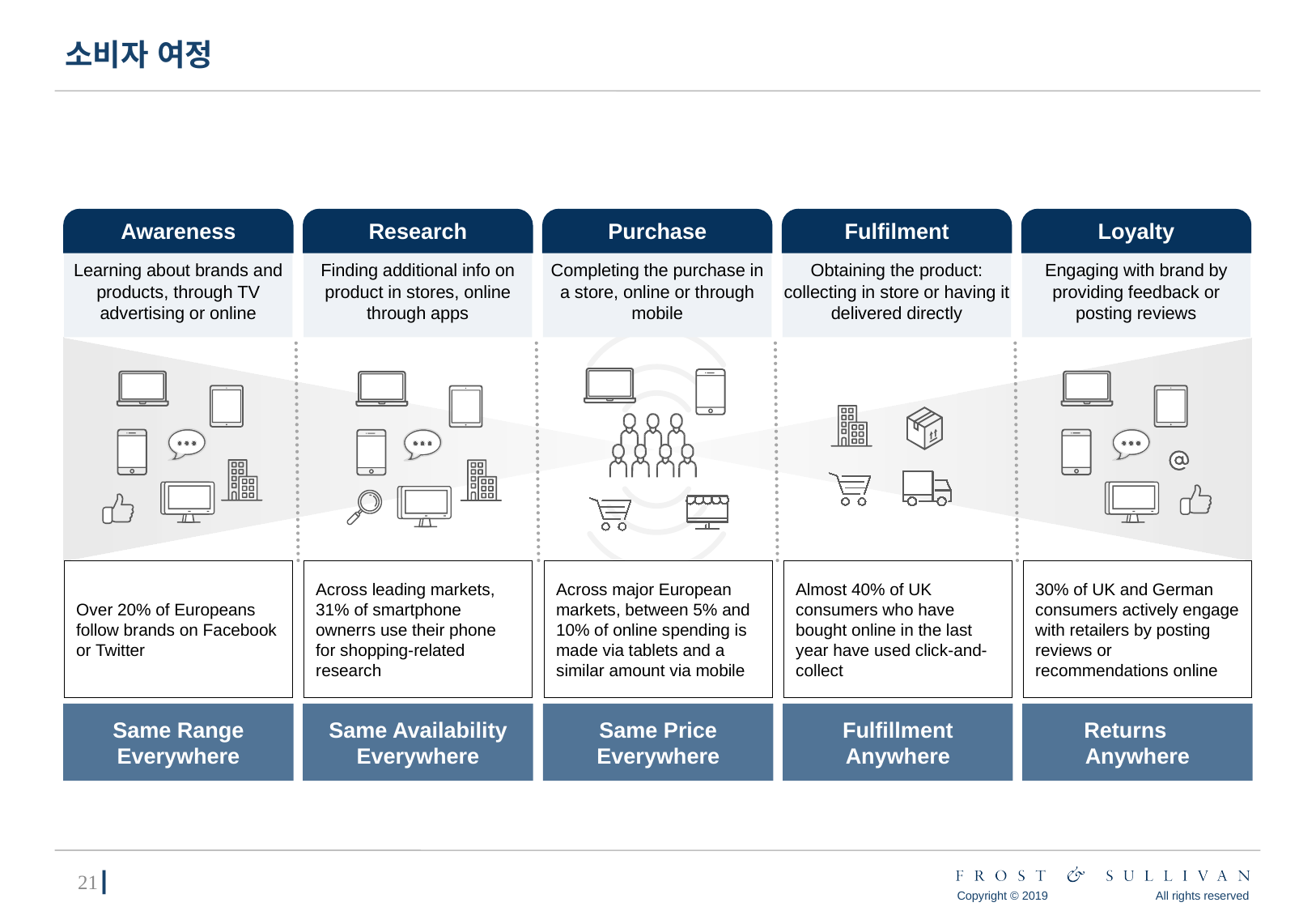

# 소비자 여정

Awareness
Research
Purchase
Fulfilment
Loyalty
Learning about brands and products, through TV advertising or online
Finding additional info on product in stores, online through apps
Completing the purchase in a store, online or through mobile
Obtaining the product: collecting in store or having it delivered directly
Engaging with brand by providing feedback or posting reviews

Over 20% of Europeans follow brands on Facebook or Twitter
Across leading markets, 31% of smartphone ownerrs use their phone for shopping-related research
Across major European markets, between 5% and 10% of online spending is made via tablets and a similar amount via mobile
Almost 40% of UK consumers who have bought online in the last year have used click-and-collect
30% of UK and German consumers actively engage with retailers by posting reviews or recommendations online
Same Range Everywhere
Same Availability Everywhere
Same Price Everywhere
Fulfillment Anywhere
Returns     Anywhere

21┃